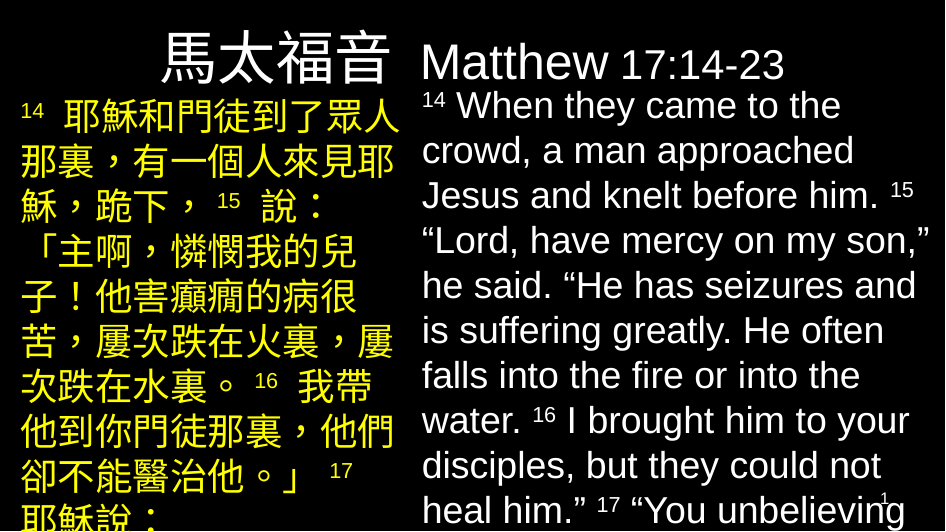

# 馬太福音 Matthew 17:14-23
14 When they came to the crowd, a man approached Jesus and knelt before him. 15 “Lord, have mercy on my son,” he said. “He has seizures and is suffering greatly. He often falls into the fire or into the water. 16 I brought him to your disciples, but they could not heal him.” 17 “You unbelieving
14 耶穌和門徒到了眾人那裏，有一個人來見耶穌，跪下，15 說：「主啊，憐憫我的兒子！他害癲癇的病很苦，屢次跌在火裏，屢次跌在水裏。16 我帶他到你門徒那裏，他們卻不能醫治他。」17 耶穌說：
1